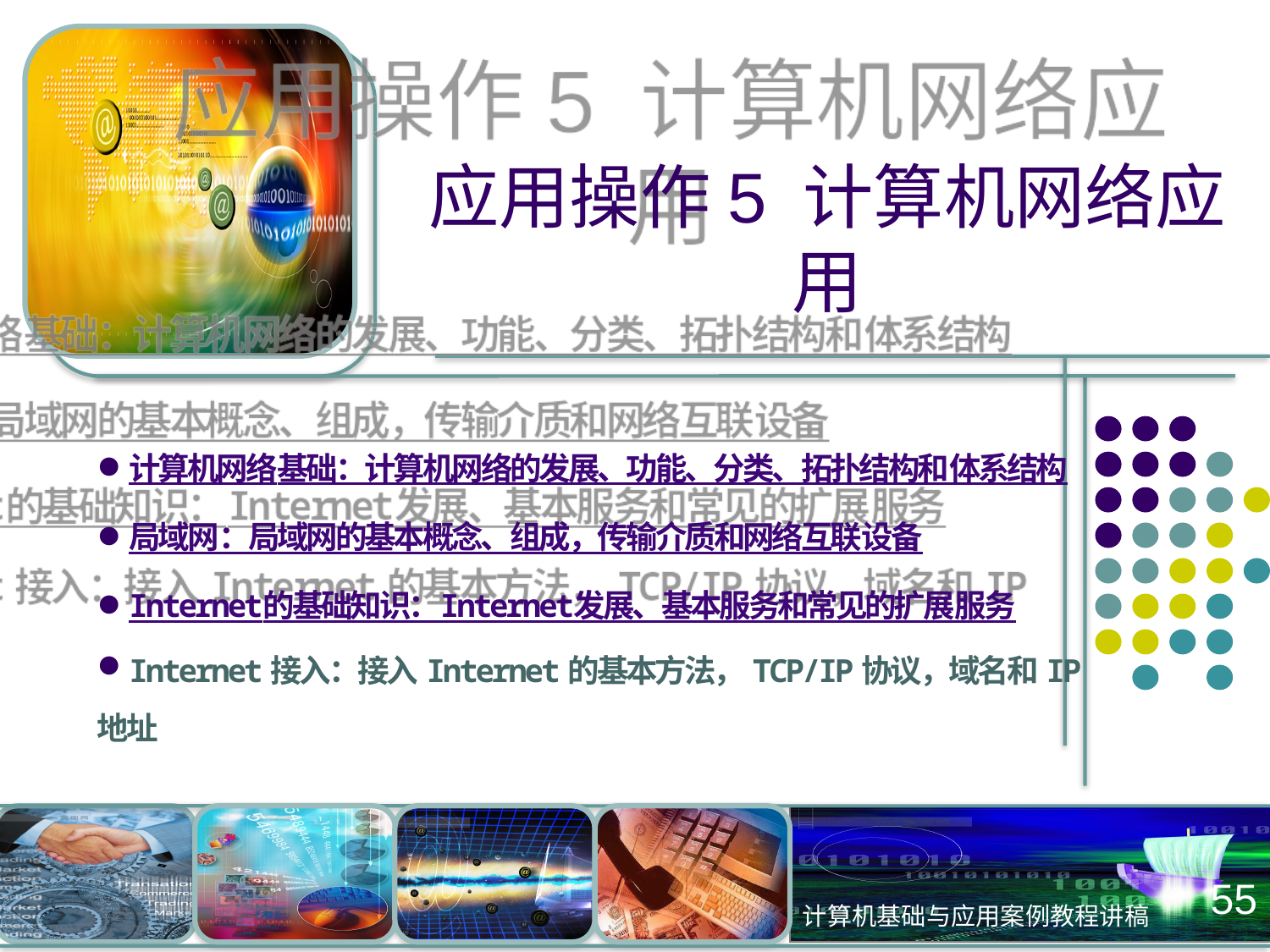

应用操作5 计算机网络应用
计算机网络基础：计算机网络的发展、功能、分类、拓扑结构和体系结构
局域网：局域网的基本概念、组成，传输介质和网络互联设备
Internet的基础知识：Internet发展、基本服务和常见的扩展服务
Internet接入：接入Internet的基本方法，TCP/IP协议，域名和IP地址
55